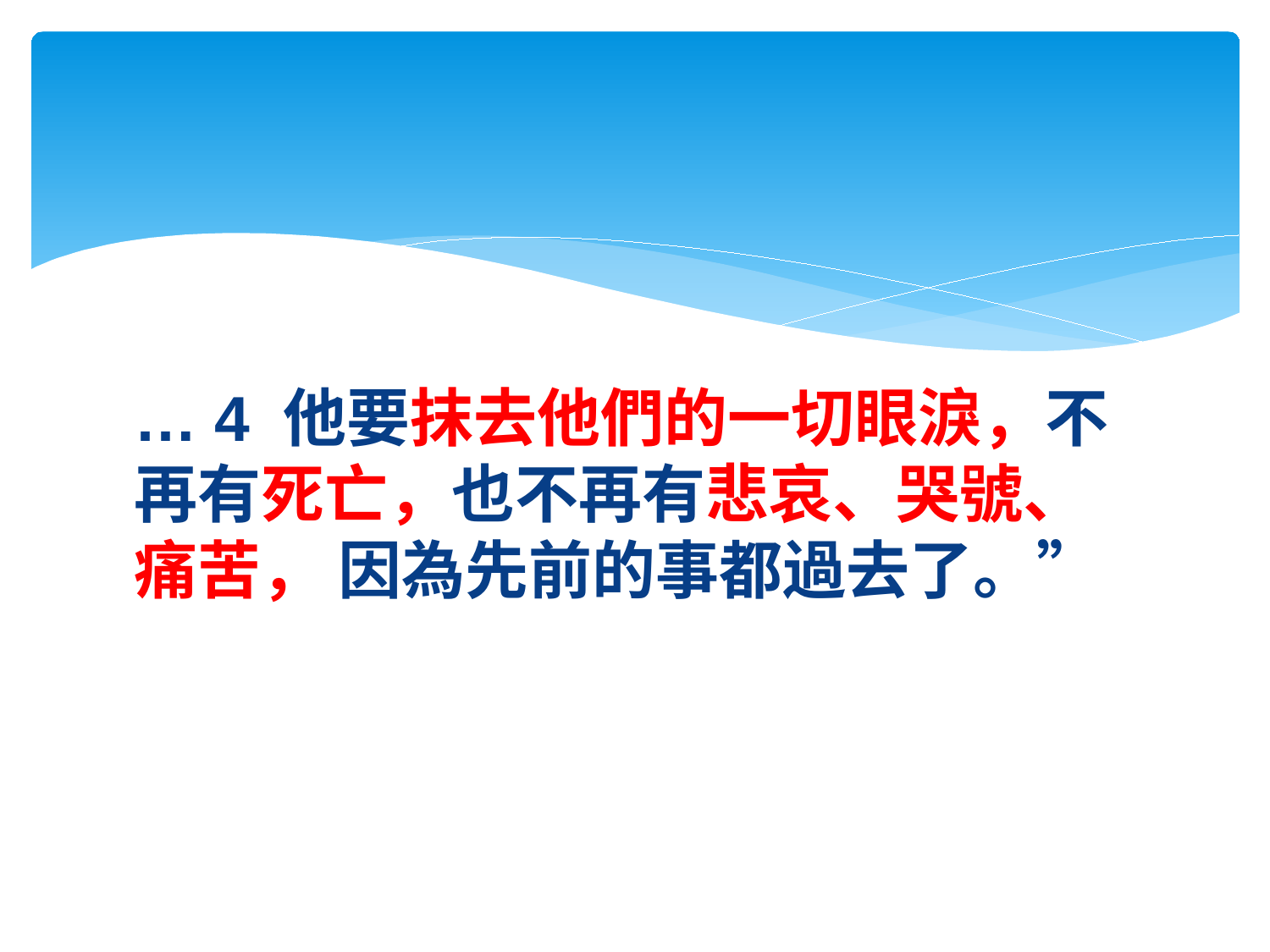

#
… 4 他要抹去他們的一切眼淚，不再有死亡，也不再有悲哀、哭號、痛苦， 因為先前的事都過去了。”